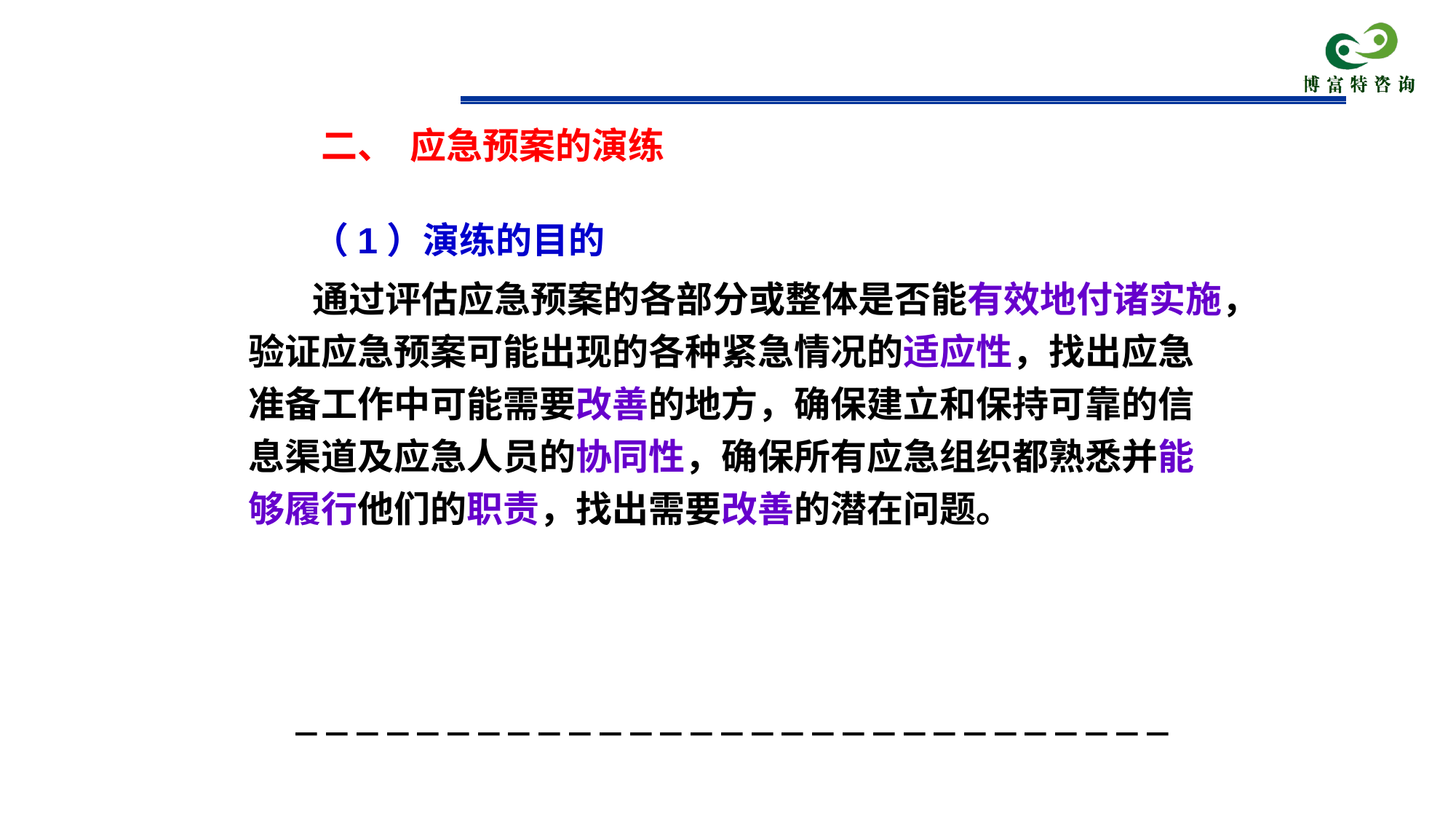

# 二、  应急预案的演练
（1）演练的目的
通过评估应急预案的各部分或整体是否能有效地付诸实施，验证应急预案可能出现的各种紧急情况的适应性，找出应急准备工作中可能需要改善的地方，确保建立和保持可靠的信息渠道及应急人员的协同性，确保所有应急组织都熟悉并能够履行他们的职责，找出需要改善的潜在问题。
－－－－－－－－－－－－－－－－－－－－－－－－－－－－－